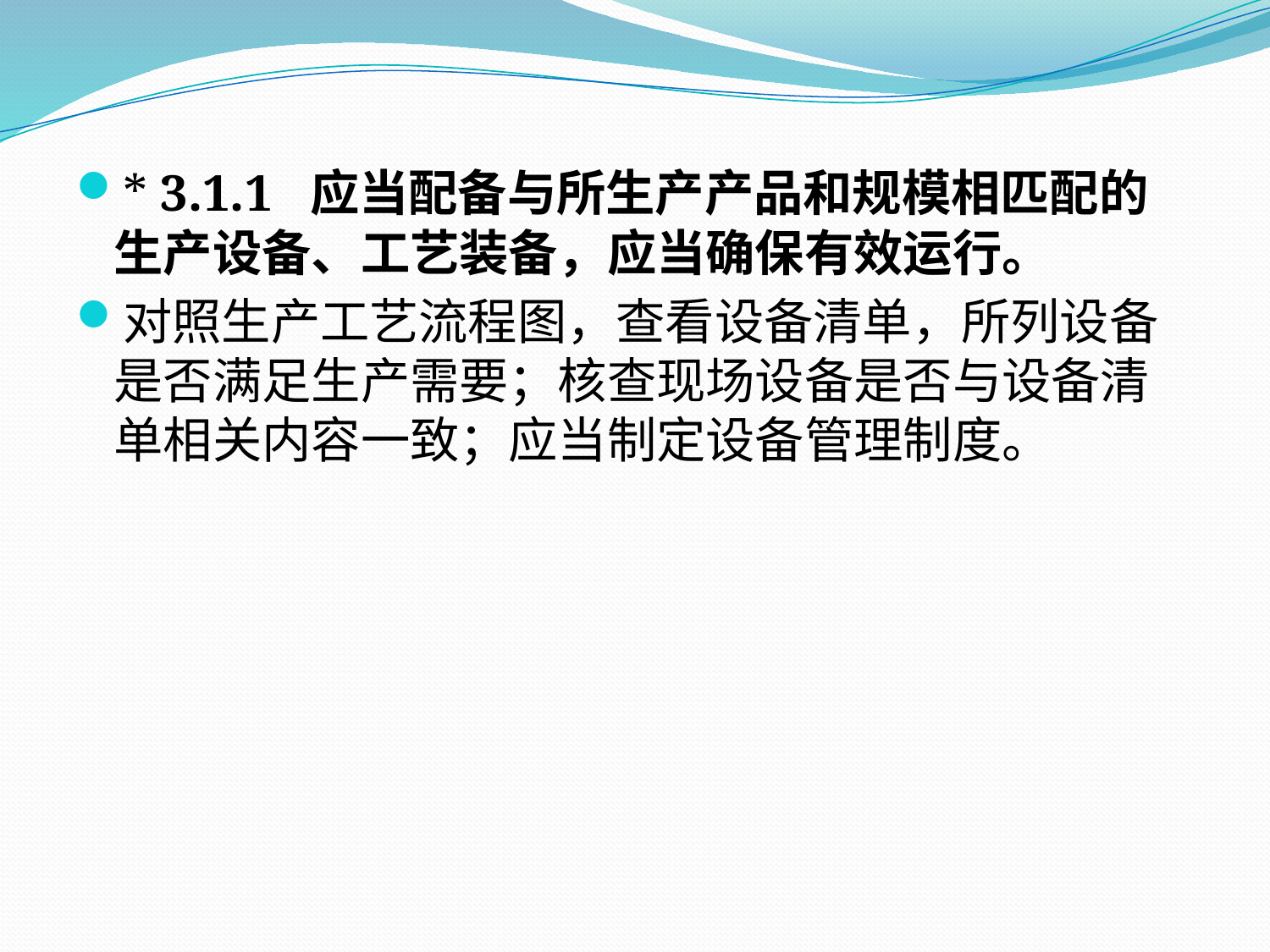

* 3.1.1  应当配备与所生产产品和规模相匹配的生产设备、工艺装备，应当确保有效运行。
对照生产工艺流程图，查看设备清单，所列设备是否满足生产需要；核查现场设备是否与设备清单相关内容一致；应当制定设备管理制度。